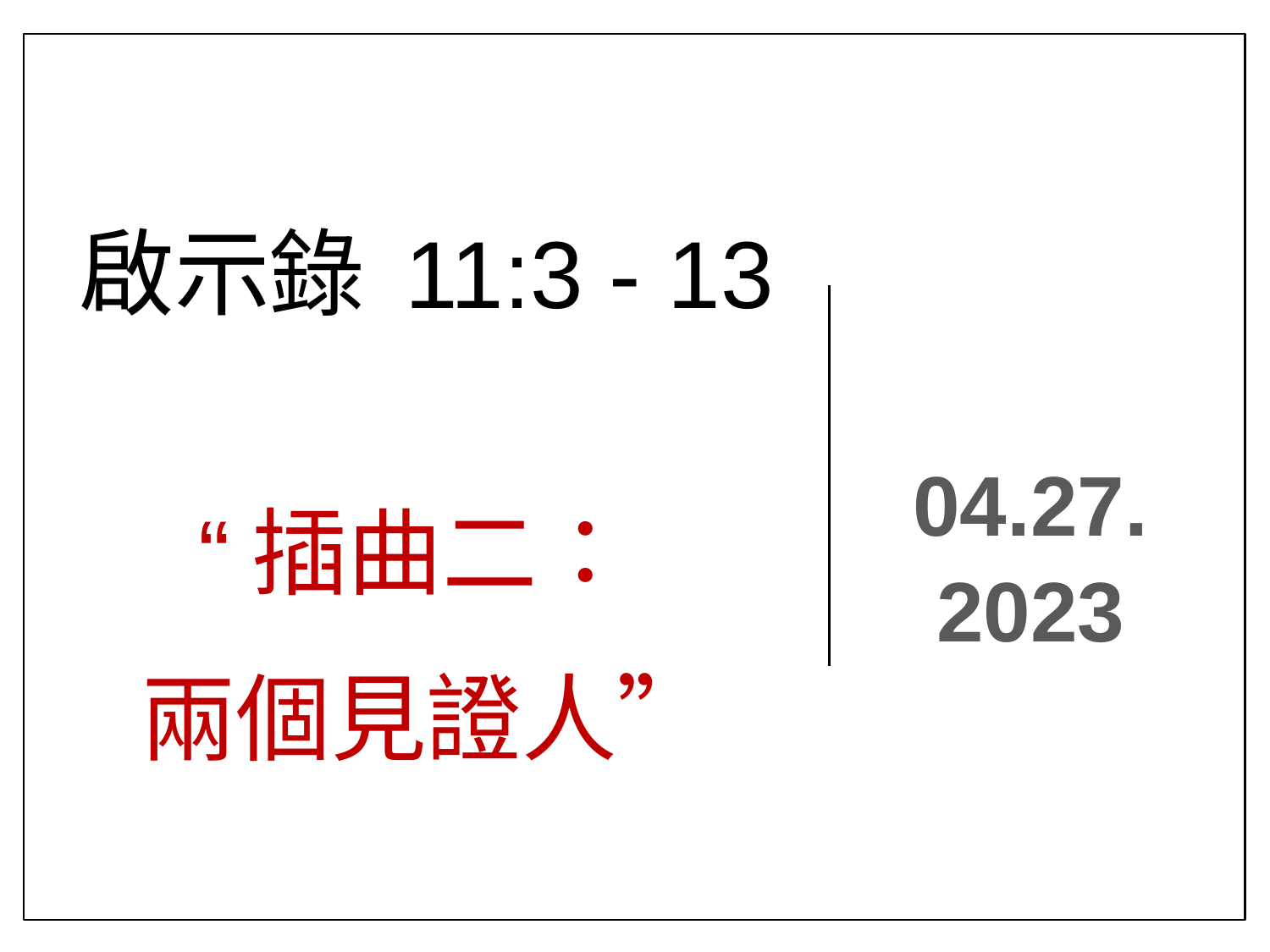

# 啟示錄 11:3 - 13 “插曲二： 兩個見證人”
04.27.
2023